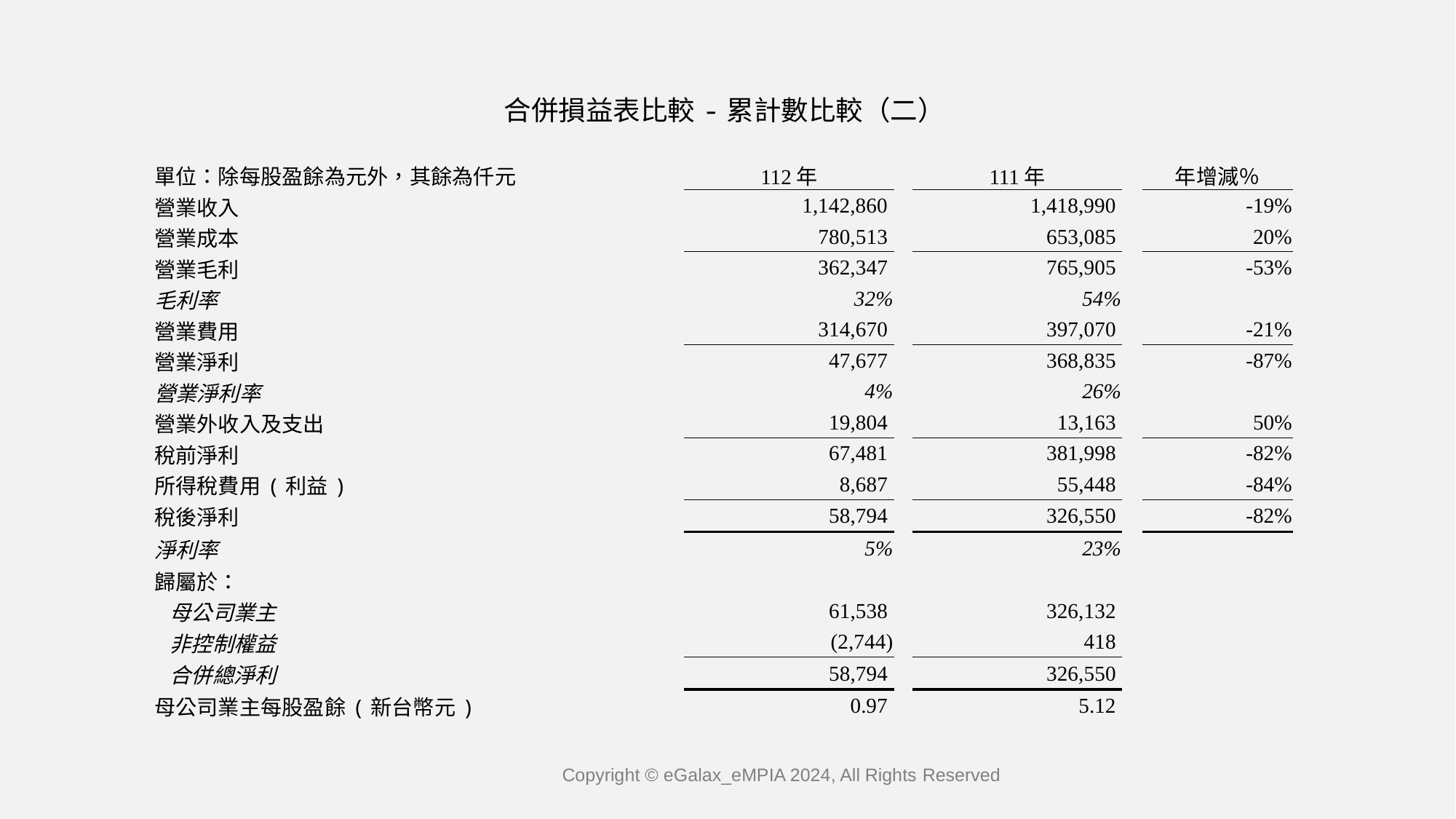

| 合併損益表比較-累計數比較（二） |  |  |  |  |  |
| --- | --- | --- | --- | --- | --- |
|  |  |  |  |  |  |
| 單位：除每股盈餘為元外，其餘為仟元 | 112年 |  | 111年 |  | 年增減％ |
| 營業收入 | 1,142,860 |  | 1,418,990 |  | -19% |
| 營業成本 | 780,513 |  | 653,085 |  | 20% |
| 營業毛利 | 362,347 |  | 765,905 |  | -53% |
| 毛利率 | 32% |  | 54% |  |  |
| 營業費用 | 314,670 |  | 397,070 |  | -21% |
| 營業淨利 | 47,677 |  | 368,835 |  | -87% |
| 營業淨利率 | 4% |  | 26% |  |  |
| 營業外收入及支出 | 19,804 |  | 13,163 |  | 50% |
| 稅前淨利 | 67,481 |  | 381,998 |  | -82% |
| 所得稅費用(利益) | 8,687 |  | 55,448 |  | -84% |
| 稅後淨利 | 58,794 |  | 326,550 |  | -82% |
| 淨利率 | 5% |  | 23% |  |  |
| 歸屬於： |  |  |  |  |  |
| 母公司業主 | 61,538 |  | 326,132 |  |  |
| 非控制權益 | (2,744) |  | 418 |  |  |
| 合併總淨利 | 58,794 |  | 326,550 |  |  |
| 母公司業主每股盈餘(新台幣元) | 0.97 |  | 5.12 |  |  |
Copyright © eGalax_eMPIA 2024, All Rights Reserved